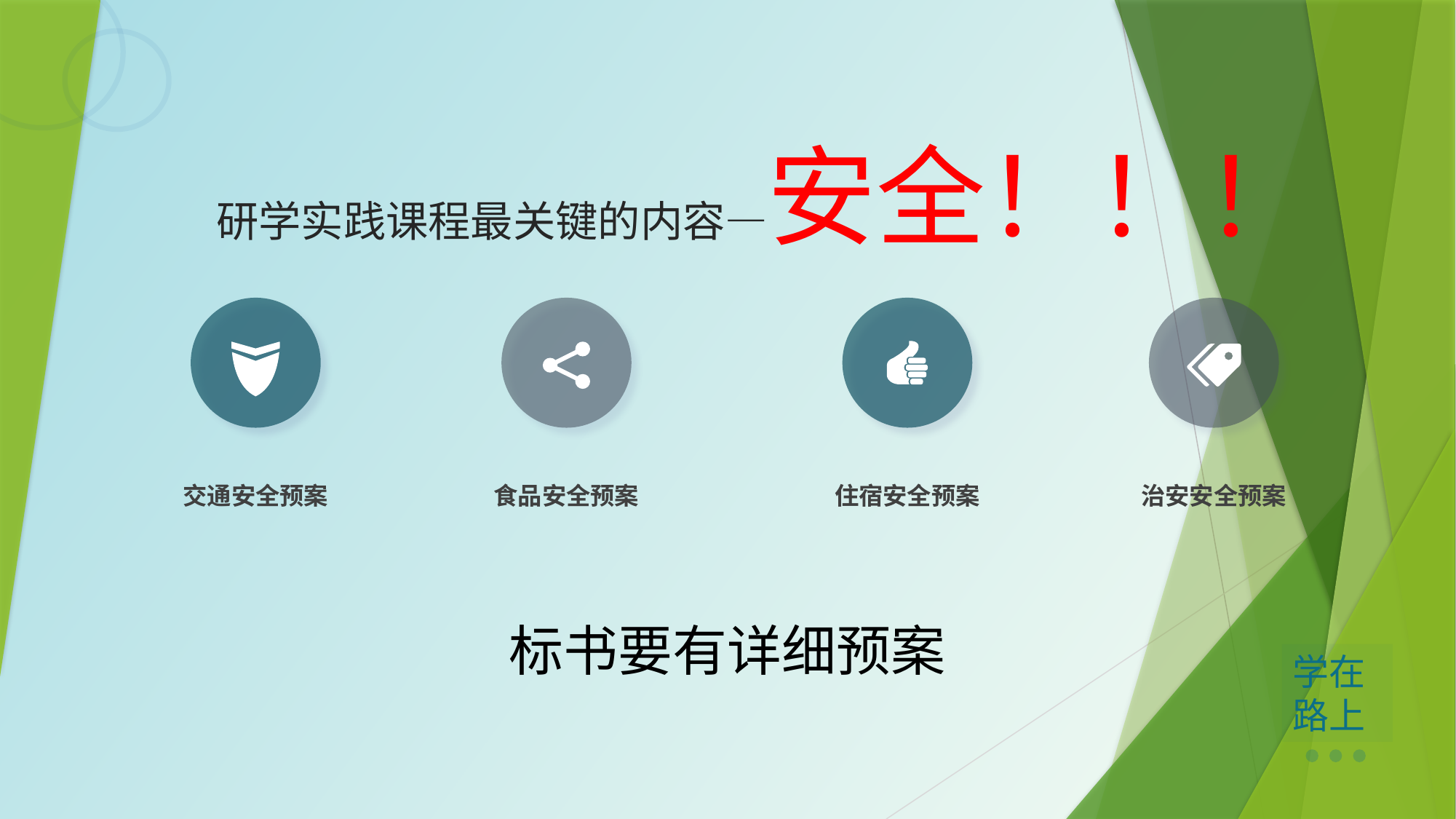

研学实践课程最关键的内容—安全！！！

交通安全预案
食品安全预案
住宿安全预案
治安安全预案
标书要有详细预案
学在路上